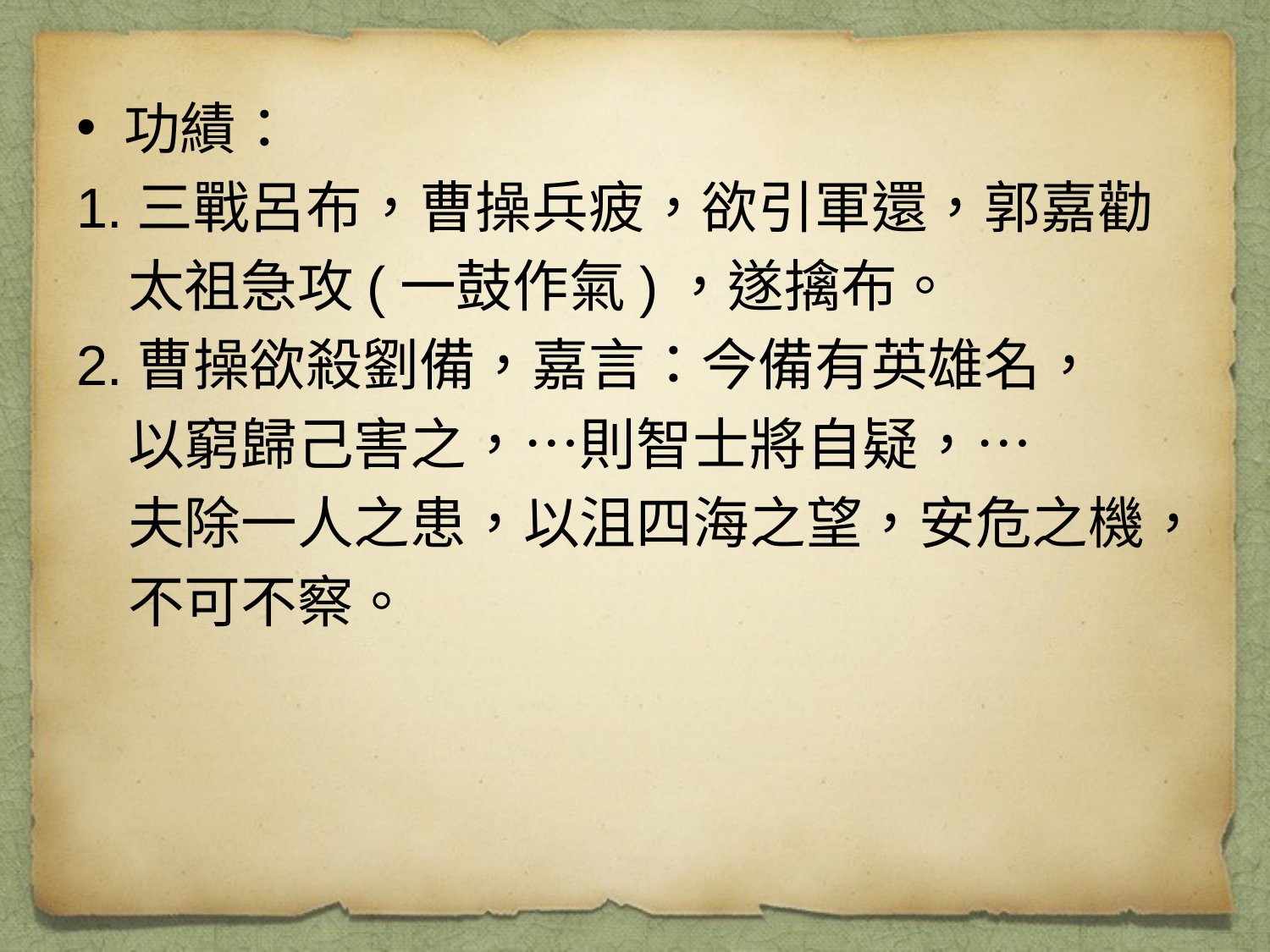

#
功績：
1.三戰呂布，曹操兵疲，欲引軍還，郭嘉勸
   太祖急攻(一鼓作氣)，遂擒布。
2.曹操欲殺劉備，嘉言：今備有英雄名，
   以窮歸己害之，…則智士將自疑，…
   夫除一人之患，以沮四海之望，安危之機，
   不可不察。